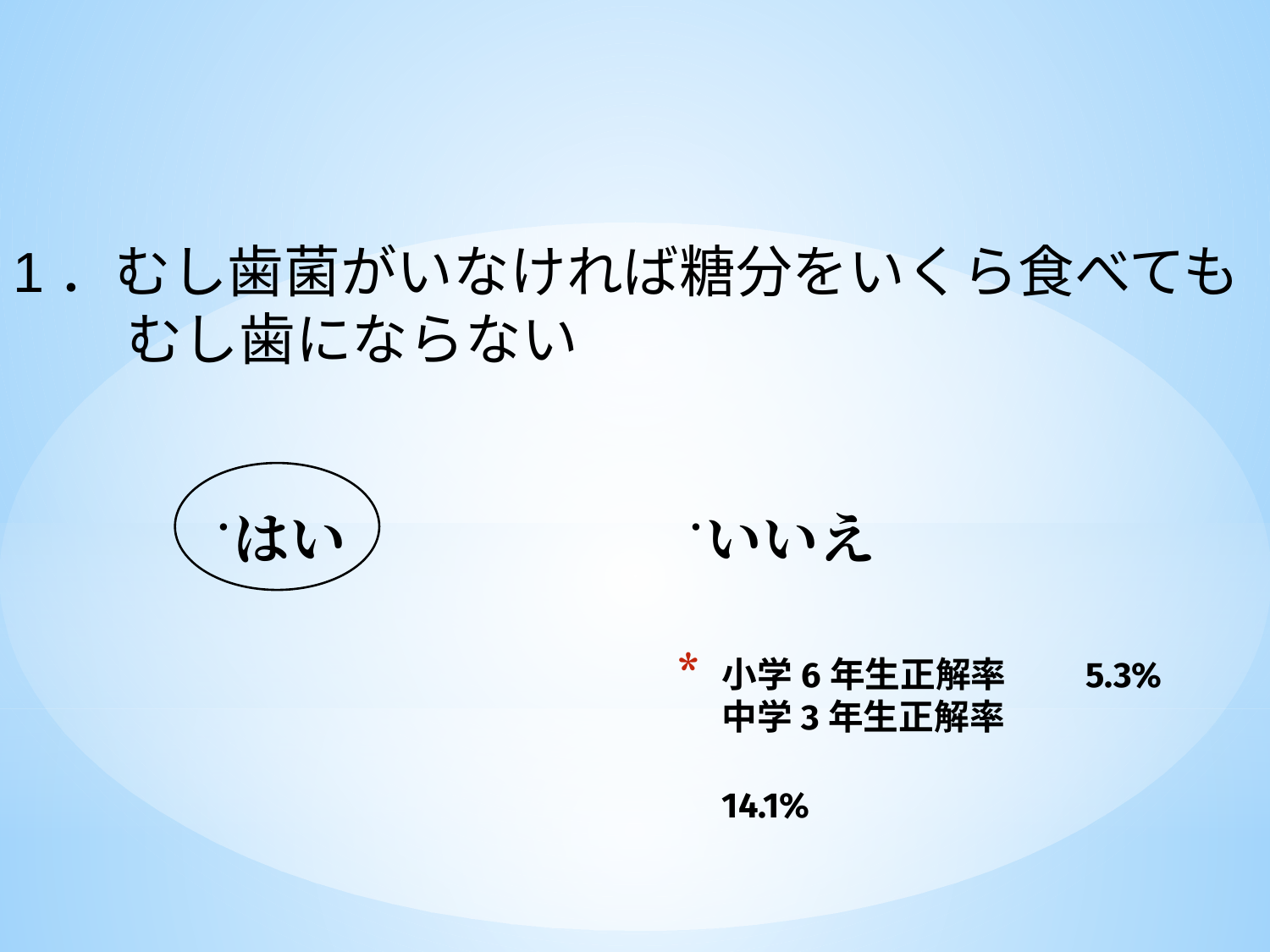

1．むし歯菌がいなければ糖分をいくら食べても
　　むし歯にならない

・
はい

・
いいえ

# 小学6年生正解率　　5.3% 中学3年生正解率　　14.1%